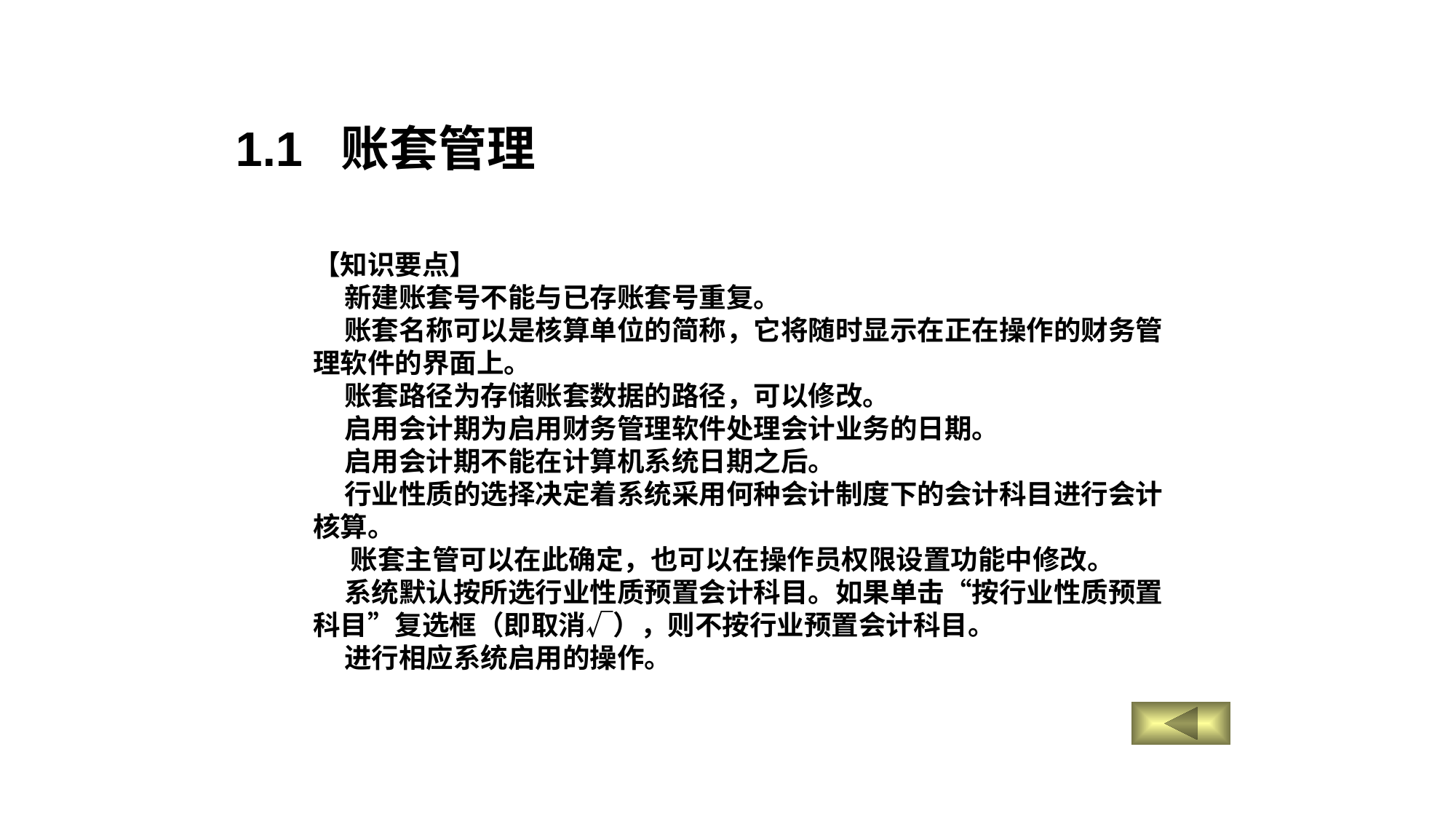

1.1  账套管理
【知识要点】
    新建账套号不能与已存账套号重复。
    账套名称可以是核算单位的简称，它将随时显示在正在操作的财务管理软件的界面上。
    账套路径为存储账套数据的路径，可以修改。
    启用会计期为启用财务管理软件处理会计业务的日期。
    启用会计期不能在计算机系统日期之后。
    行业性质的选择决定着系统采用何种会计制度下的会计科目进行会计核算。
     账套主管可以在此确定，也可以在操作员权限设置功能中修改。
    系统默认按所选行业性质预置会计科目。如果单击“按行业性质预置科目”复选框（即取消√），则不按行业预置会计科目。
    进行相应系统启用的操作。